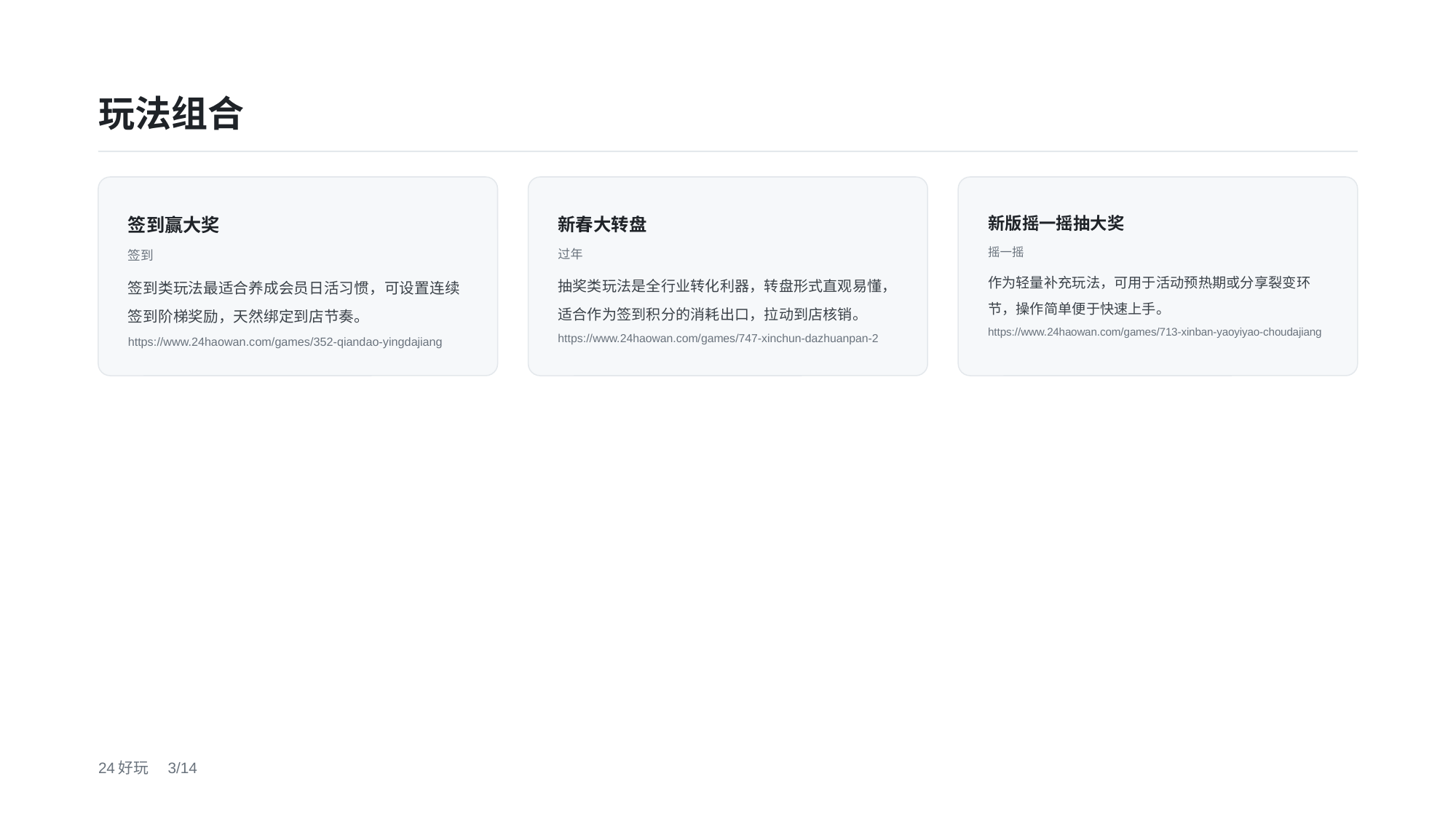

玩法组合

签到赢大奖
签到
签到类玩法最适合养成会员日活习惯，可设置连续签到阶梯奖励，天然绑定到店节奏。
https://www.24haowan.com/games/352-qiandao-yingdajiang
新春大转盘
过年
抽奖类玩法是全行业转化利器，转盘形式直观易懂，适合作为签到积分的消耗出口，拉动到店核销。
https://www.24haowan.com/games/747-xinchun-dazhuanpan-2
新版摇一摇抽大奖
摇一摇
作为轻量补充玩法，可用于活动预热期或分享裂变环节，操作简单便于快速上手。
https://www.24haowan.com/games/713-xinban-yaoyiyao-choudajiang
24好玩　3/14